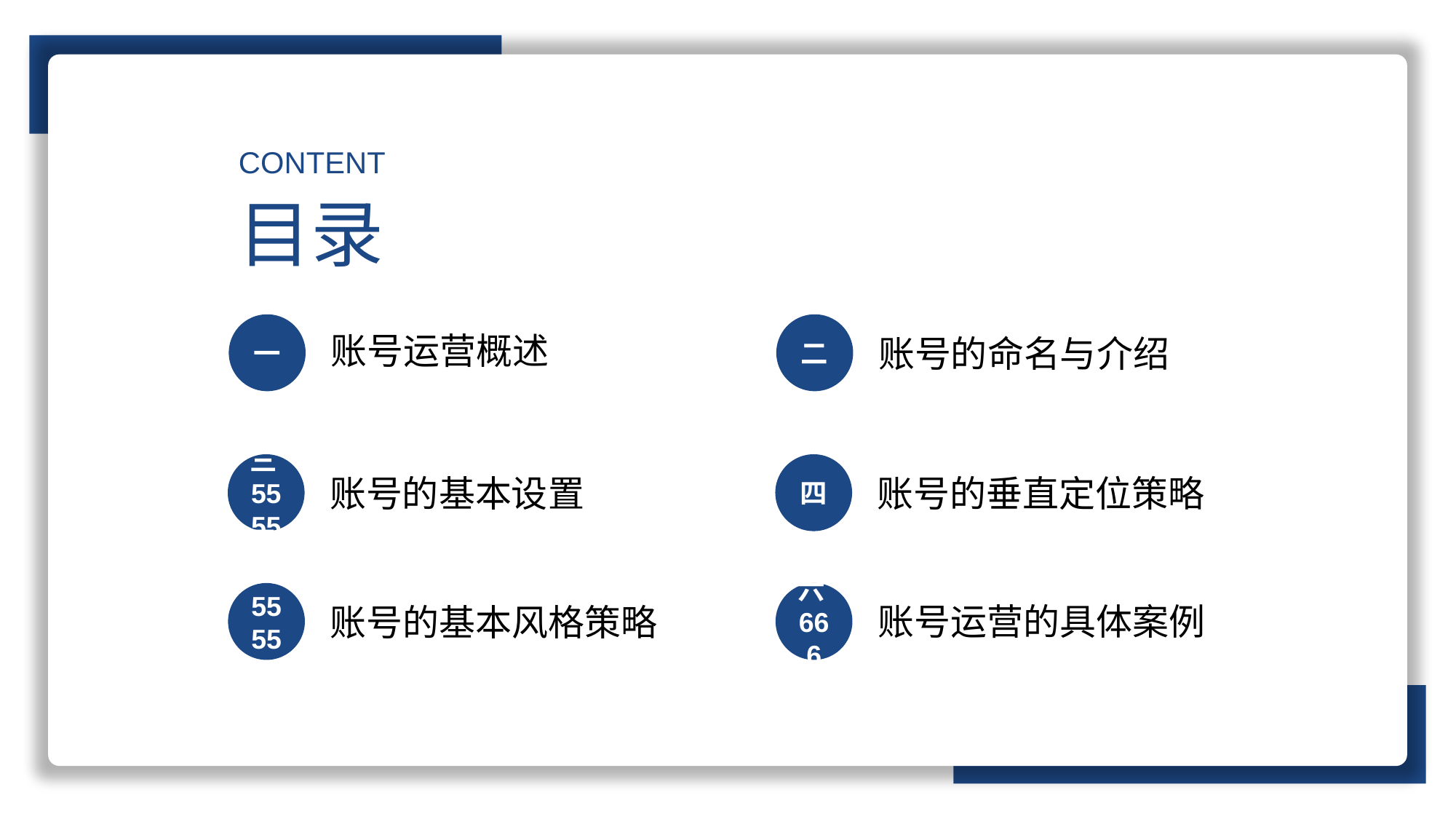

CONTENT
目录
一
二
账号运营概述
账号的命名与介绍
三5555
四
账号的基本设置
账号的垂直定位策略
五555555555
六666
账号运营的具体案例
账号的基本风格策略